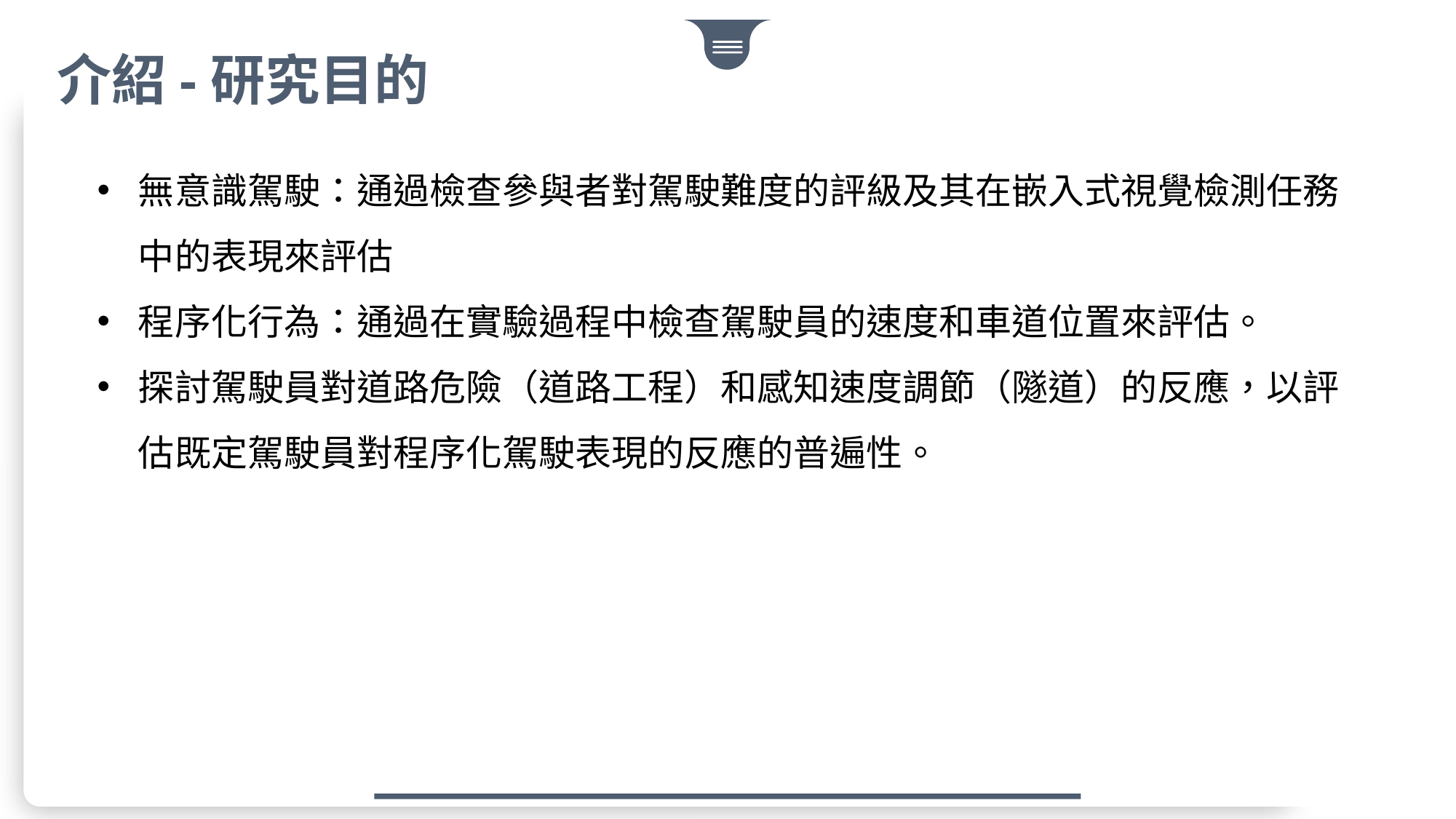

介紹-研究目的

無意識駕駛：通過檢查參與者對駕駛難度的評級及其在嵌入式視覺檢測任務中的表現來評估
程序化行為：通過在實驗過程中檢查駕駛員的速度和車道位置來評估。
探討駕駛員對道路危險（道路工程）和感知速度調節（隧道）的反應，以評估既定駕駛員對程序化駕駛表現的反應的普遍性。
A
B